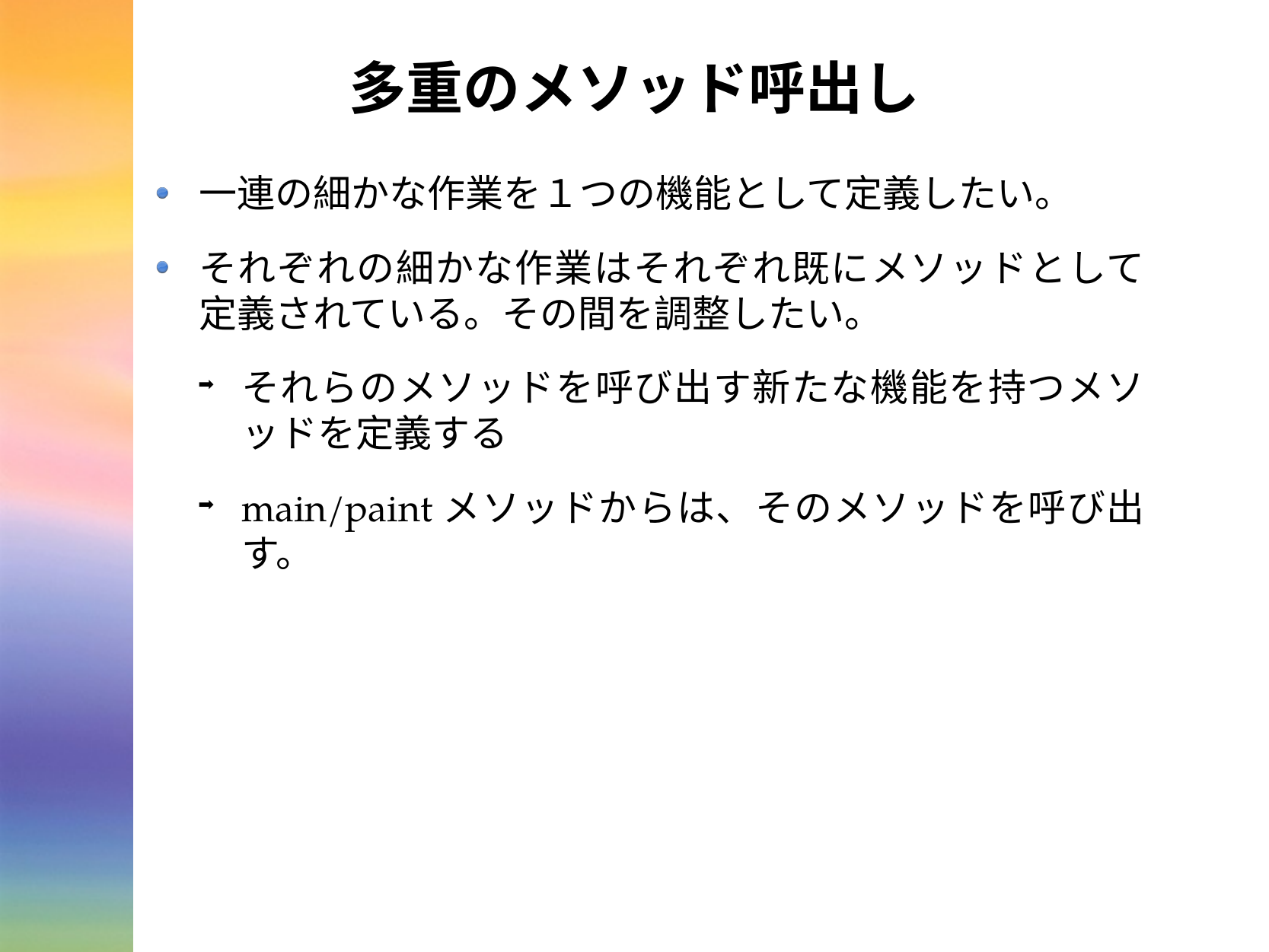

# 多重のメソッド呼出し
一連の細かな作業を１つの機能として定義したい。
それぞれの細かな作業はそれぞれ既にメソッドとして定義されている。その間を調整したい。
それらのメソッドを呼び出す新たな機能を持つメソッドを定義する
main/paintメソッドからは、そのメソッドを呼び出す。